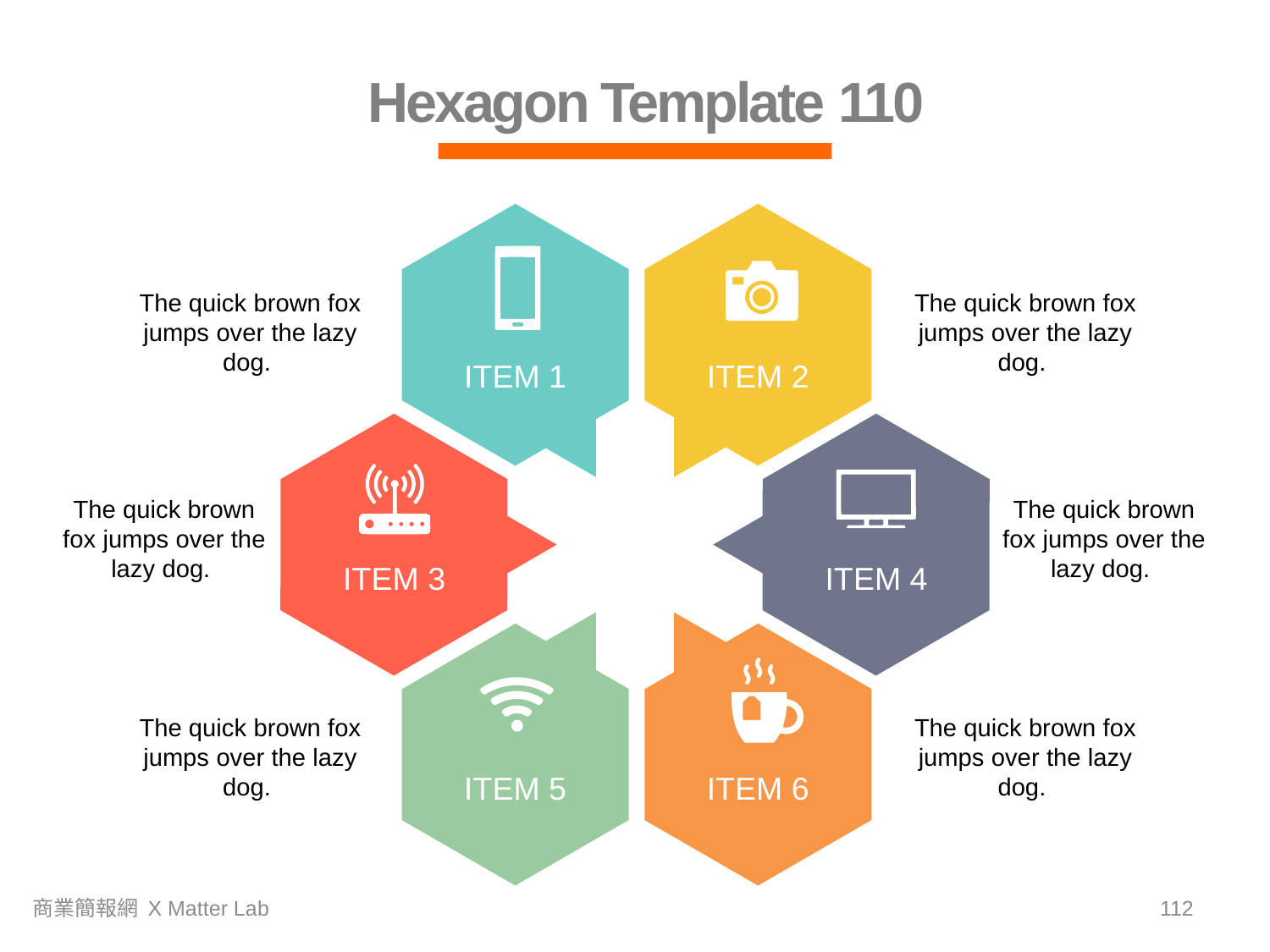

Hexagon Template 110

The quick brown fox jumps over the lazy dog.
The quick brown fox jumps over the lazy dog.
ITEM 1
ITEM 2

The quick brown fox jumps over the lazy dog.
The quick brown fox jumps over the lazy dog.
ITEM 3
ITEM 4

The quick brown fox jumps over the lazy dog.
The quick brown fox jumps over the lazy dog.
ITEM 5
ITEM 6
商業簡報網 X Matter Lab
112